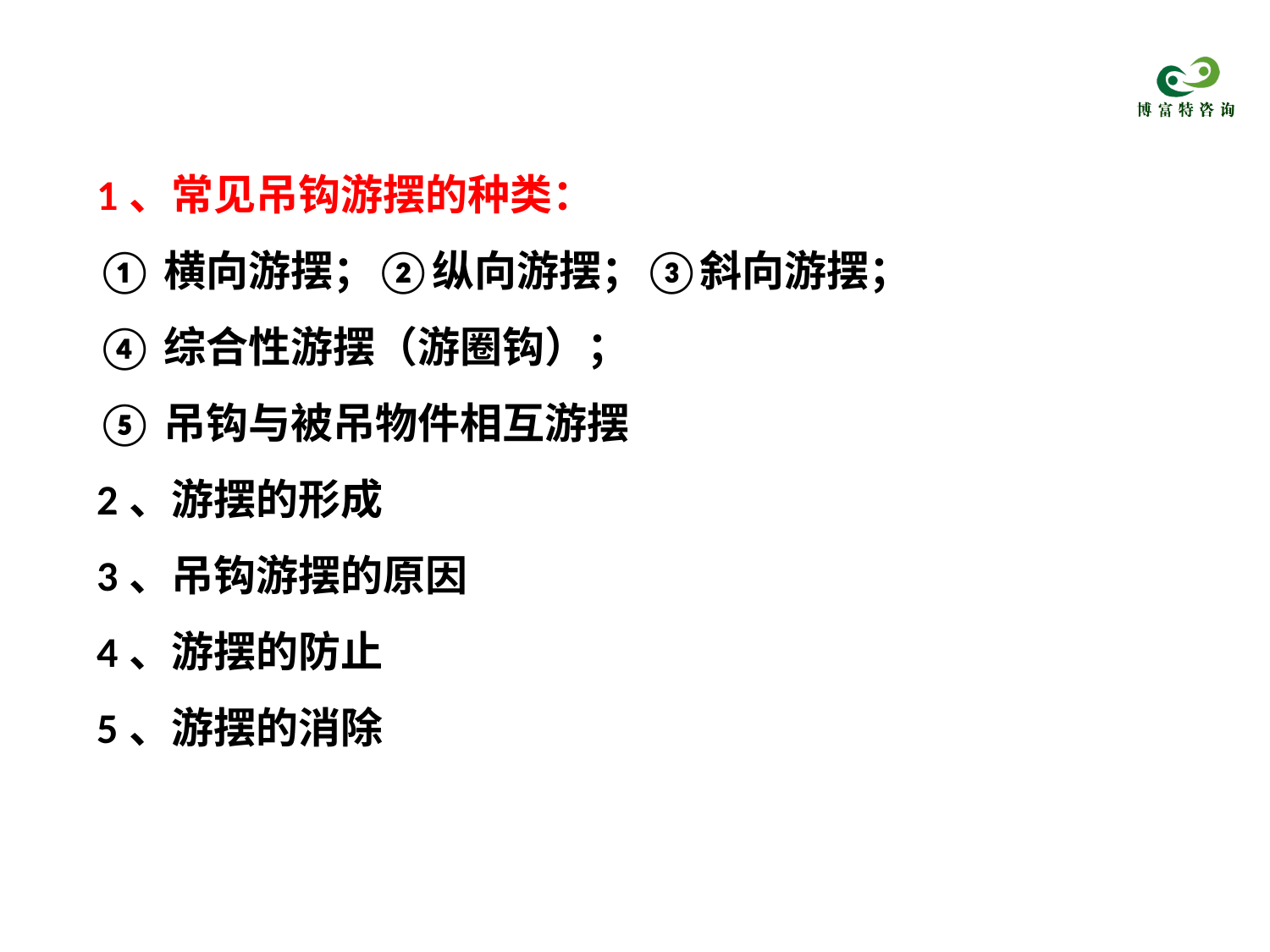

1、常见吊钩游摆的种类：
①横向游摆；②纵向游摆；③斜向游摆；
④综合性游摆（游圈钩）；
⑤吊钩与被吊物件相互游摆
2、游摆的形成
3、吊钩游摆的原因
4、游摆的防止
5、游摆的消除
7